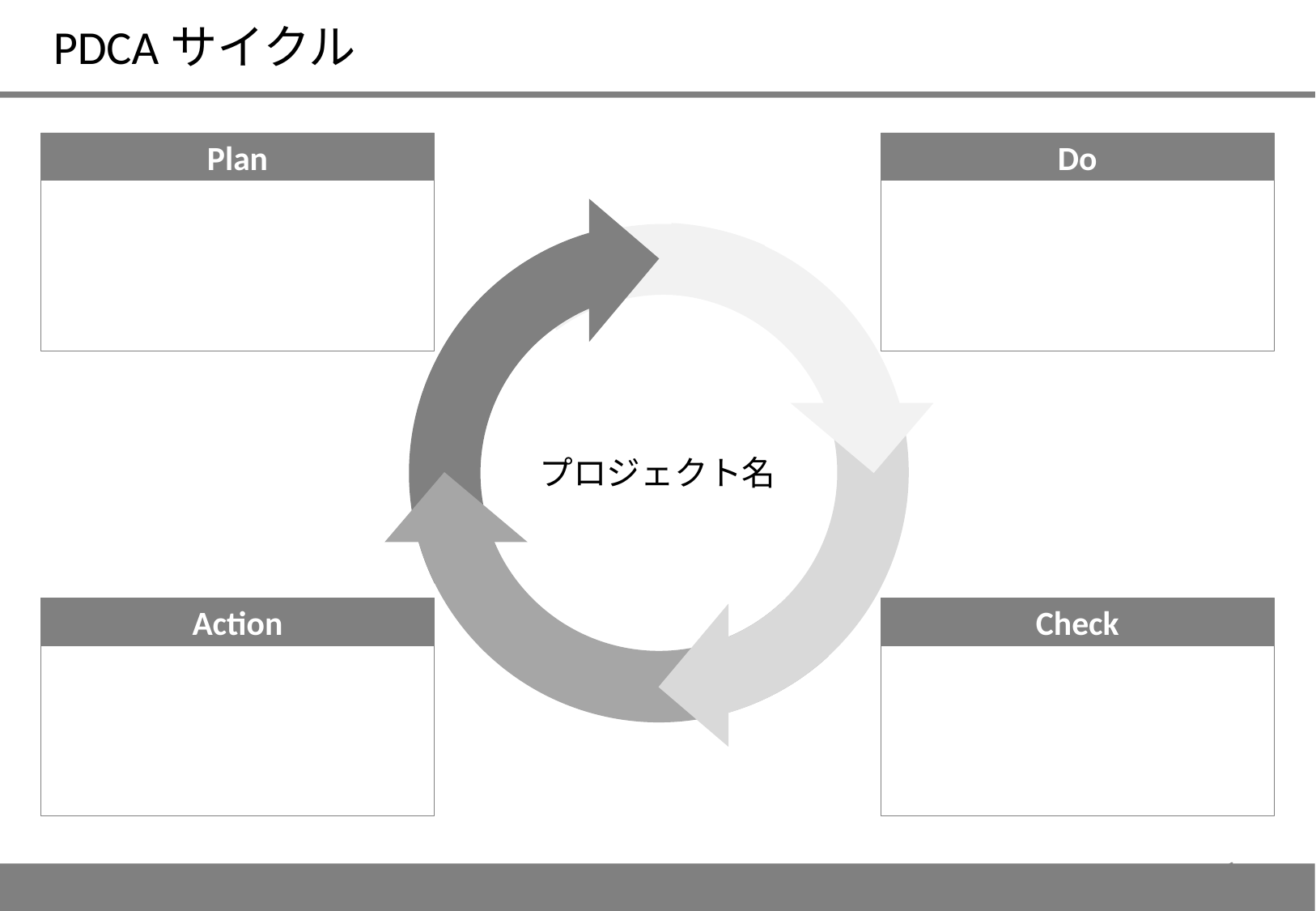

# PDCAサイクル

Plan
Do

プロジェクト名
Action
Check

1